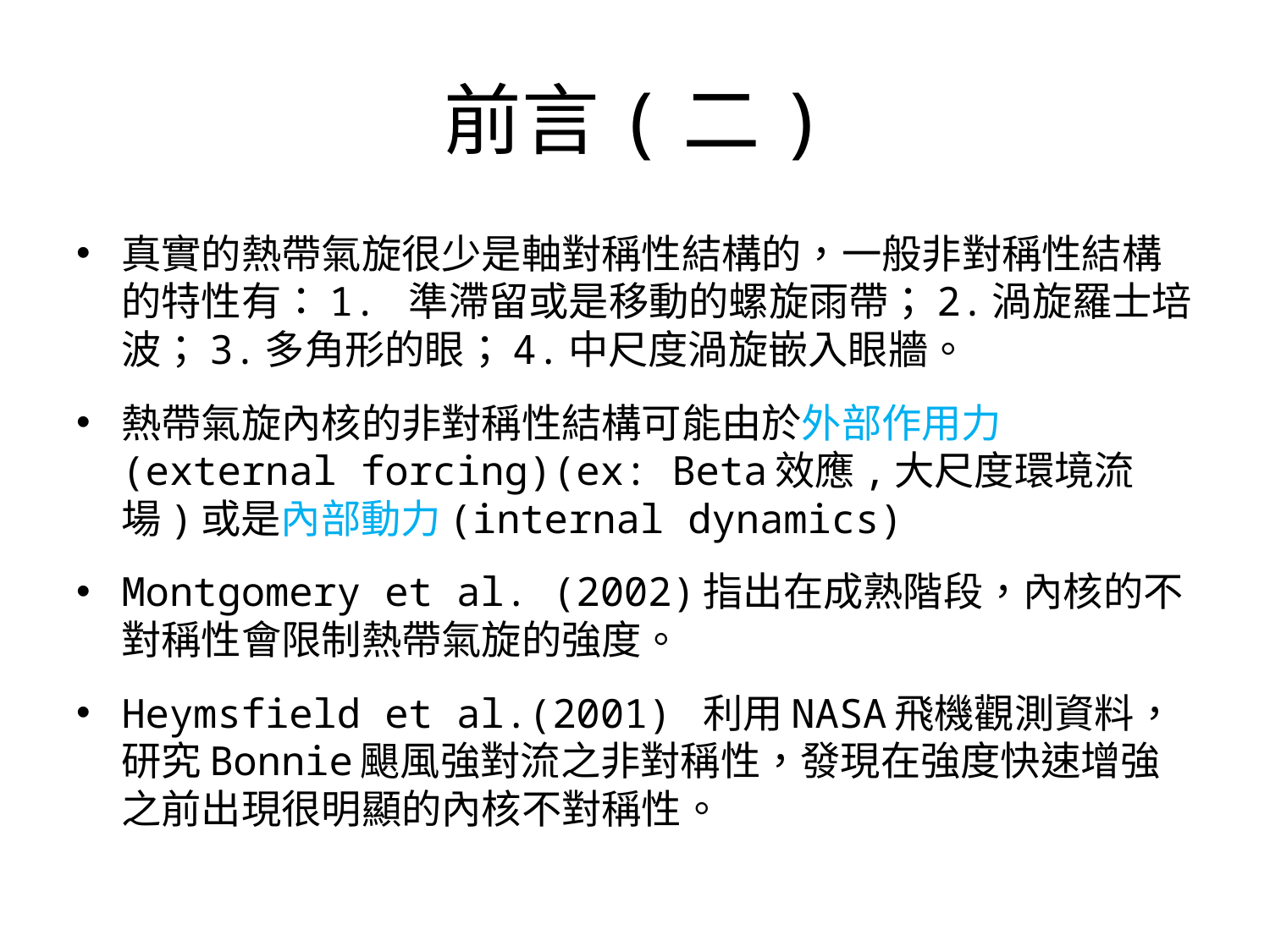

# 前言(二)
真實的熱帶氣旋很少是軸對稱性結構的，一般非對稱性結構的特性有：1. 準滯留或是移動的螺旋雨帶；2.渦旋羅士培波；3.多角形的眼；4.中尺度渦旋嵌入眼牆。
熱帶氣旋內核的非對稱性結構可能由於外部作用力(external forcing)(ex: Beta效應,大尺度環境流場)或是內部動力(internal dynamics)
Montgomery et al. (2002)指出在成熟階段，內核的不對稱性會限制熱帶氣旋的強度。
Heymsfield et al.(2001) 利用NASA飛機觀測資料，研究Bonnie颶風強對流之非對稱性，發現在強度快速增強之前出現很明顯的內核不對稱性。